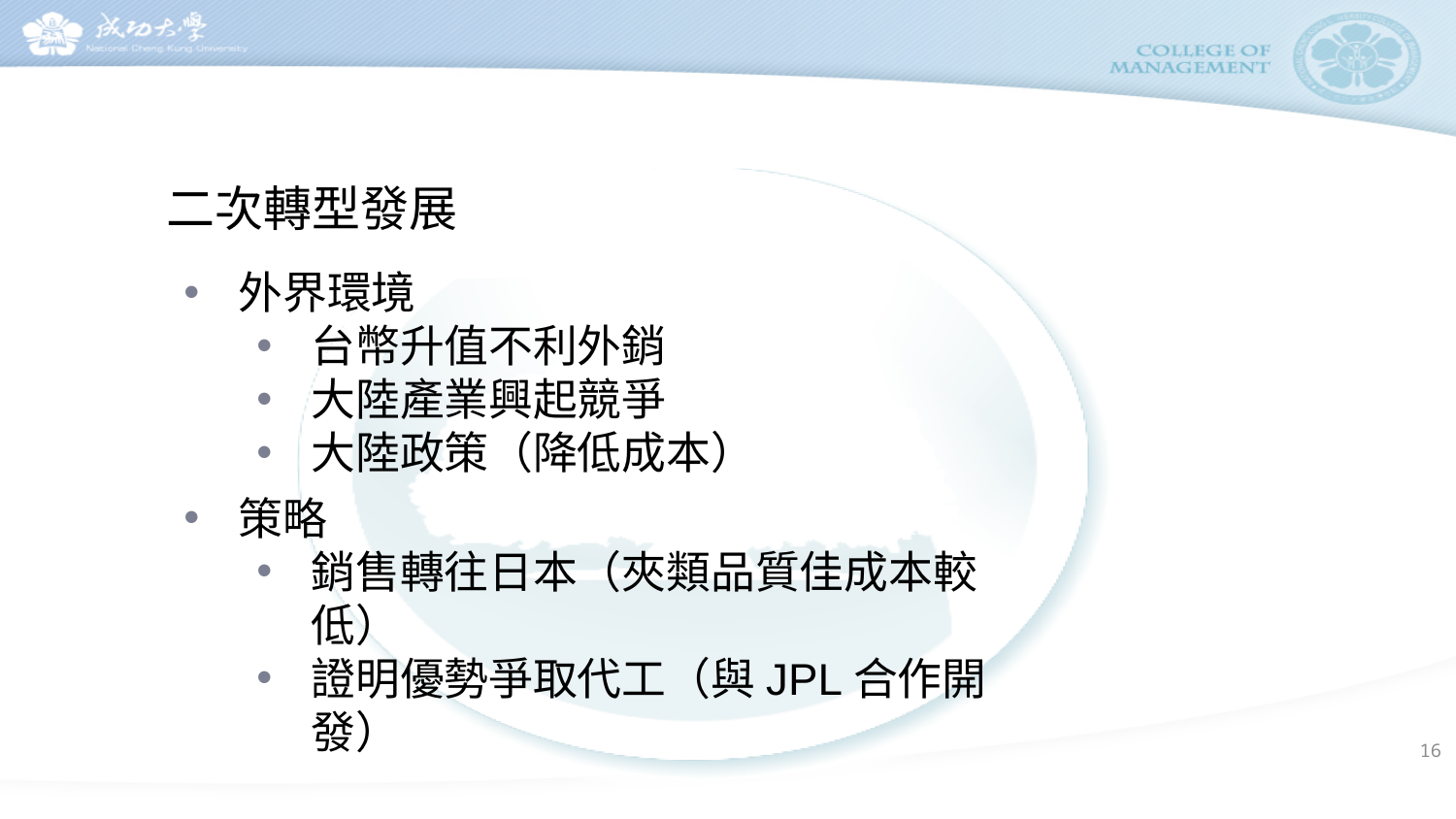

二次轉型發展
外界環境
台幣升值不利外銷
大陸產業興起競爭
大陸政策（降低成本）
策略
銷售轉往日本（夾類品質佳成本較低）
證明優勢爭取代工（與JPL合作開發）
16